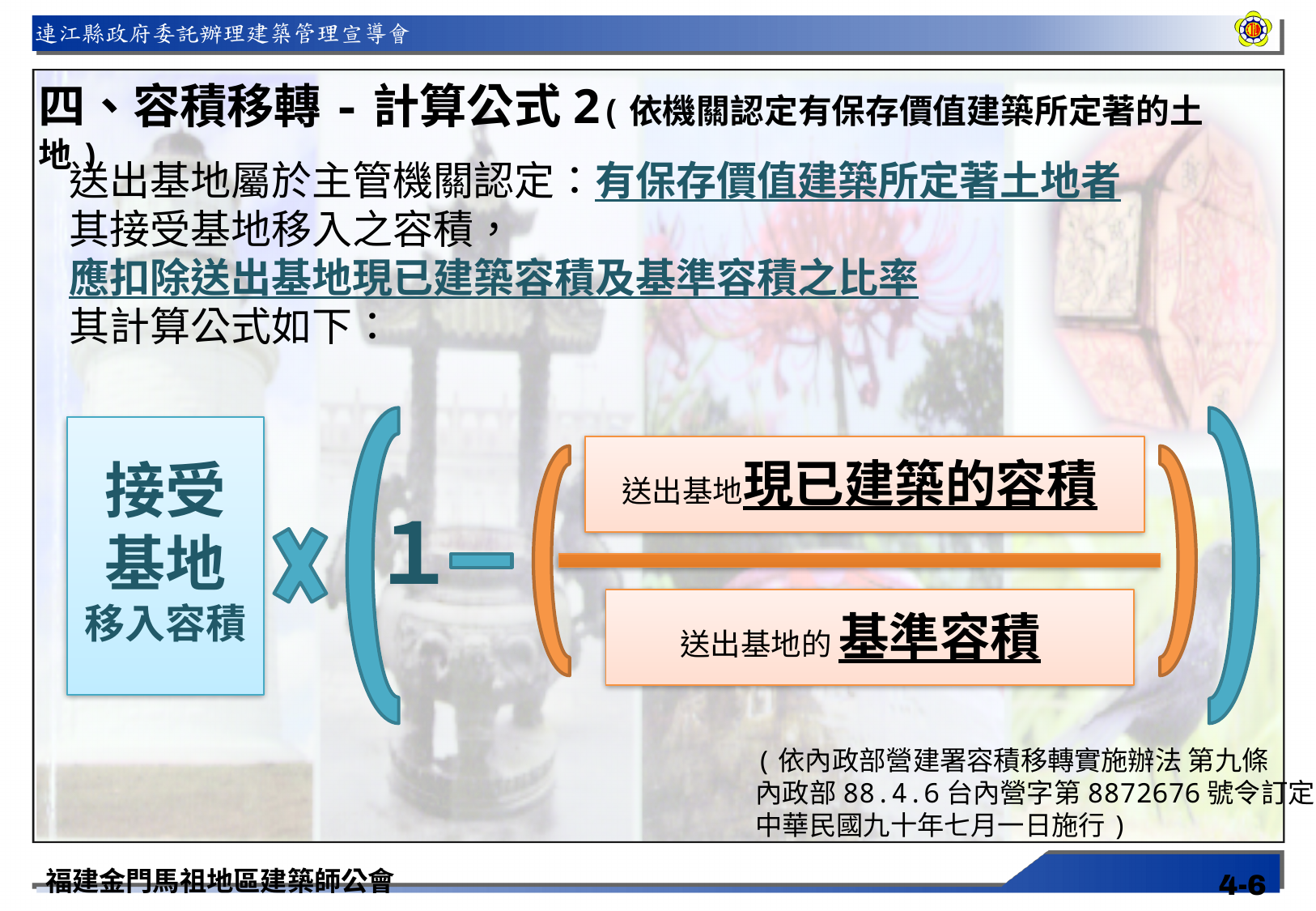

四、容積移轉-計算公式2(依機關認定有保存價值建築所定著的土地)
送出基地屬於主管機關認定：有保存價值建築所定著土地者
其接受基地移入之容積，
應扣除送出基地現已建築容積及基準容積之比率
其計算公式如下：

接受
基地
移入容積
送出基地現已建築的容積
１

送出基地的 基準容積
(依內政部營建署容積移轉實施辦法 第九條
內政部88.4.6台內營字第8872676號令訂定、
中華民國九十年七月一日施行)
福建金門馬祖地區建築師公會
4-6